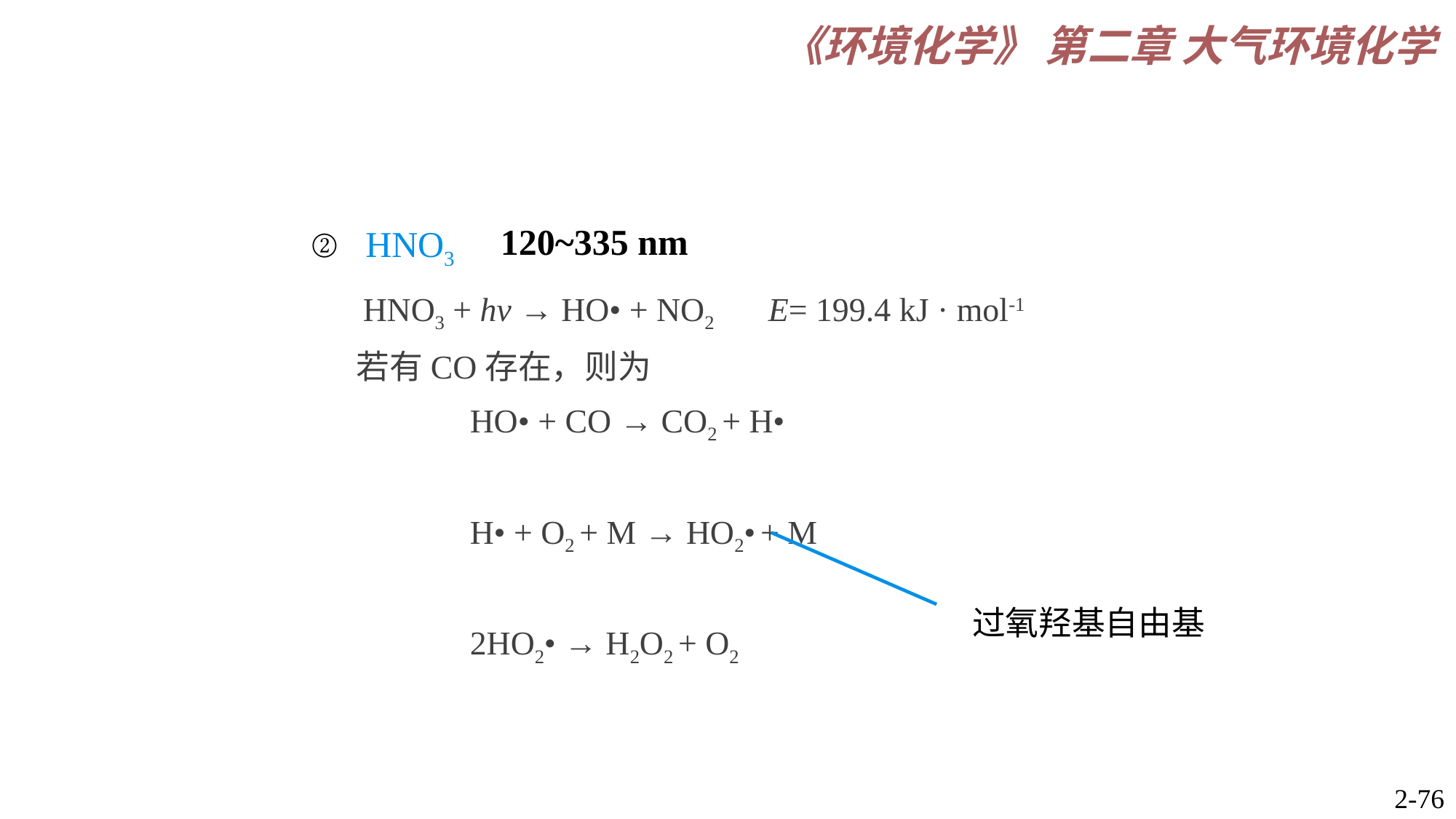

HNO3
 HNO3 + hv → HO• + NO2           E= 199.4 kJ · mol-1
     若有CO存在，则为
                   HO• + CO → CO2 + H•

                   H• + O2 + M → HO2• + M

                   2HO2• → H2O2 + O2
120~335 nm
过氧羟基自由基
2-76